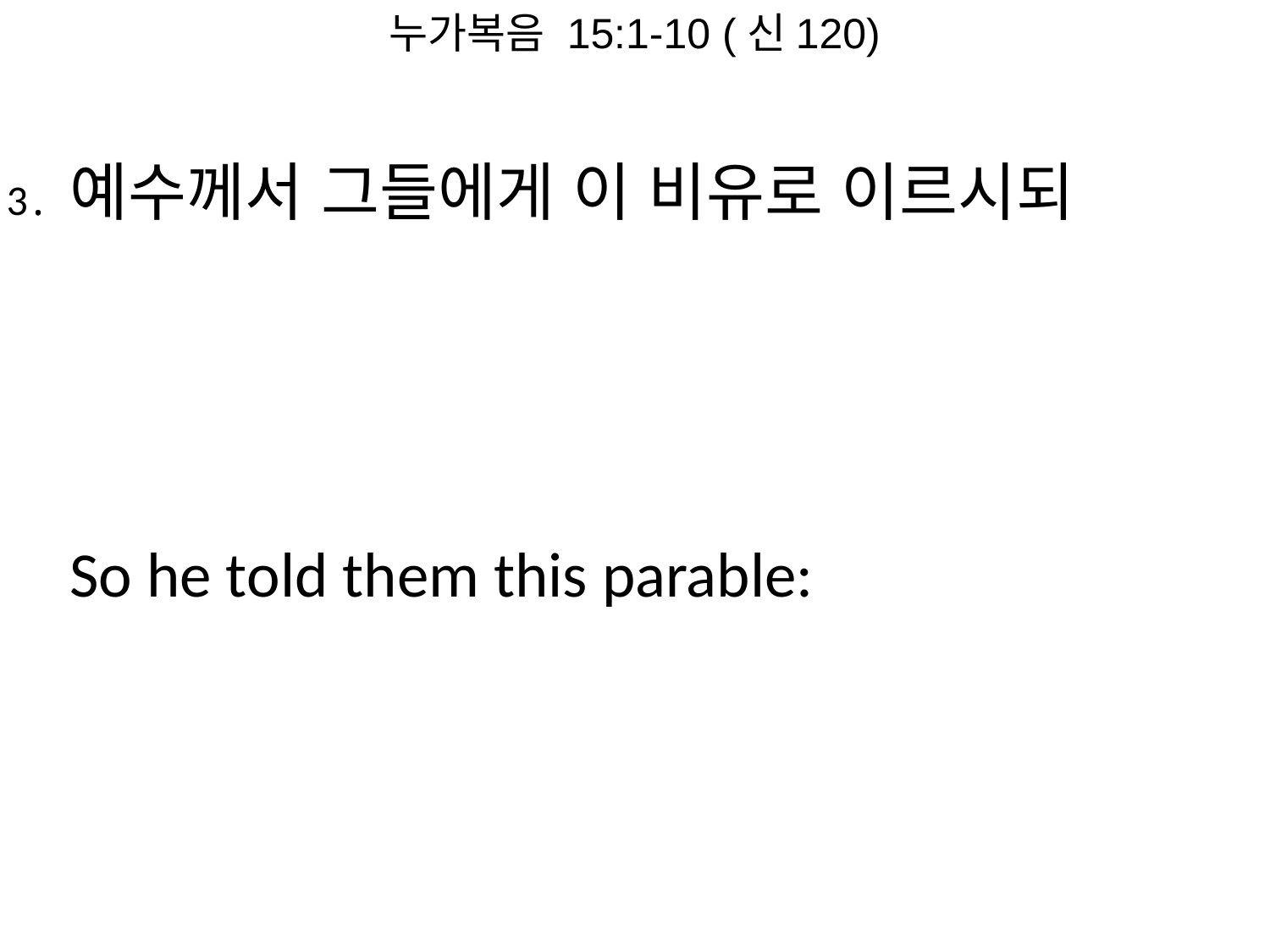

누가복음 15:1-10 (신120)
#
3․	예수께서 그들에게 이 비유로 이르시되
So he told them this parable: